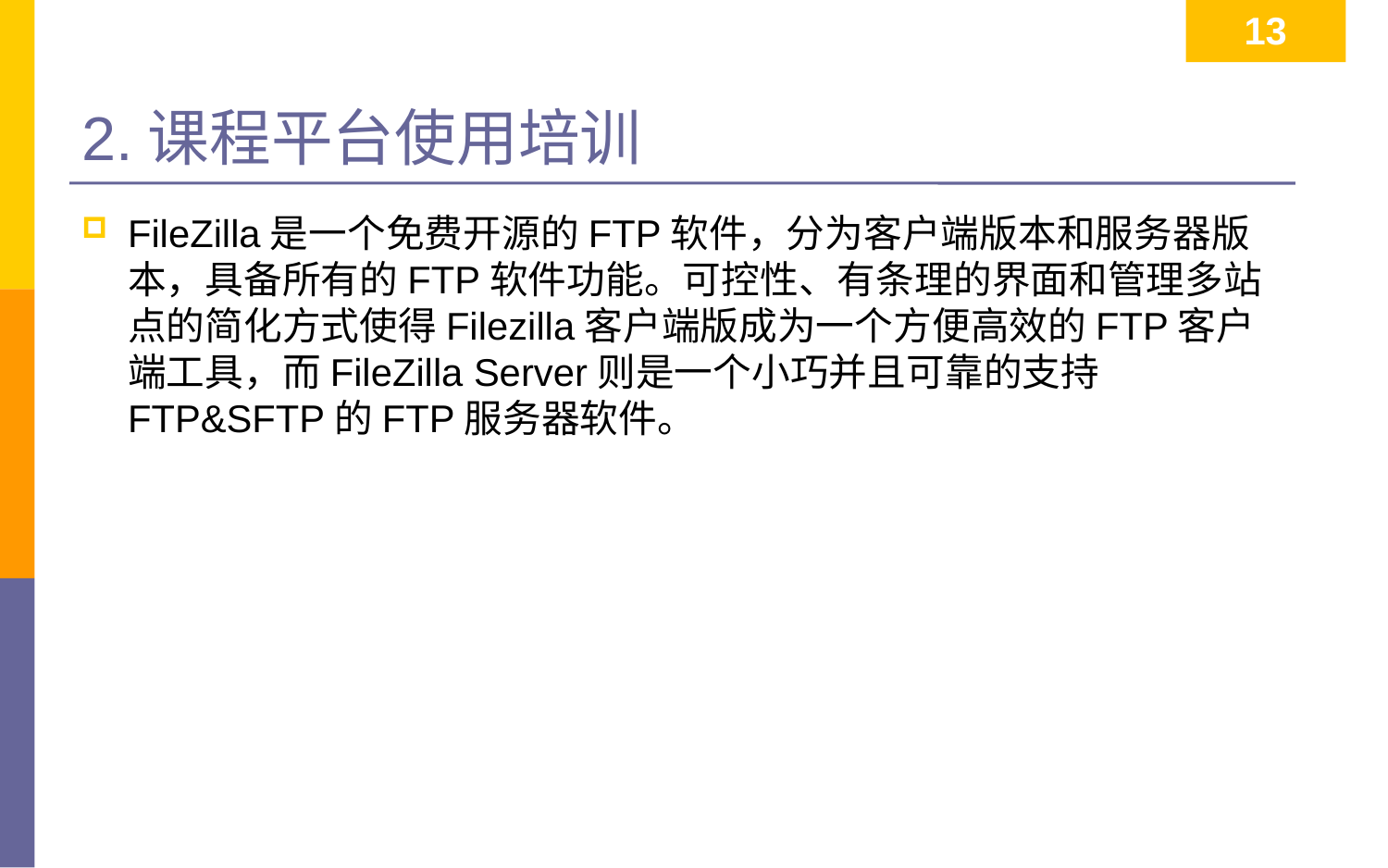

13
# 2.课程平台使用培训

FileZilla是一个免费开源的FTP软件，分为客户端版本和服务器版本，具备所有的FTP软件功能。可控性、有条理的界面和管理多站点的简化方式使得Filezilla客户端版成为一个方便高效的FTP客户端工具，而FileZilla Server则是一个小巧并且可靠的支持FTP&SFTP的FTP服务器软件。